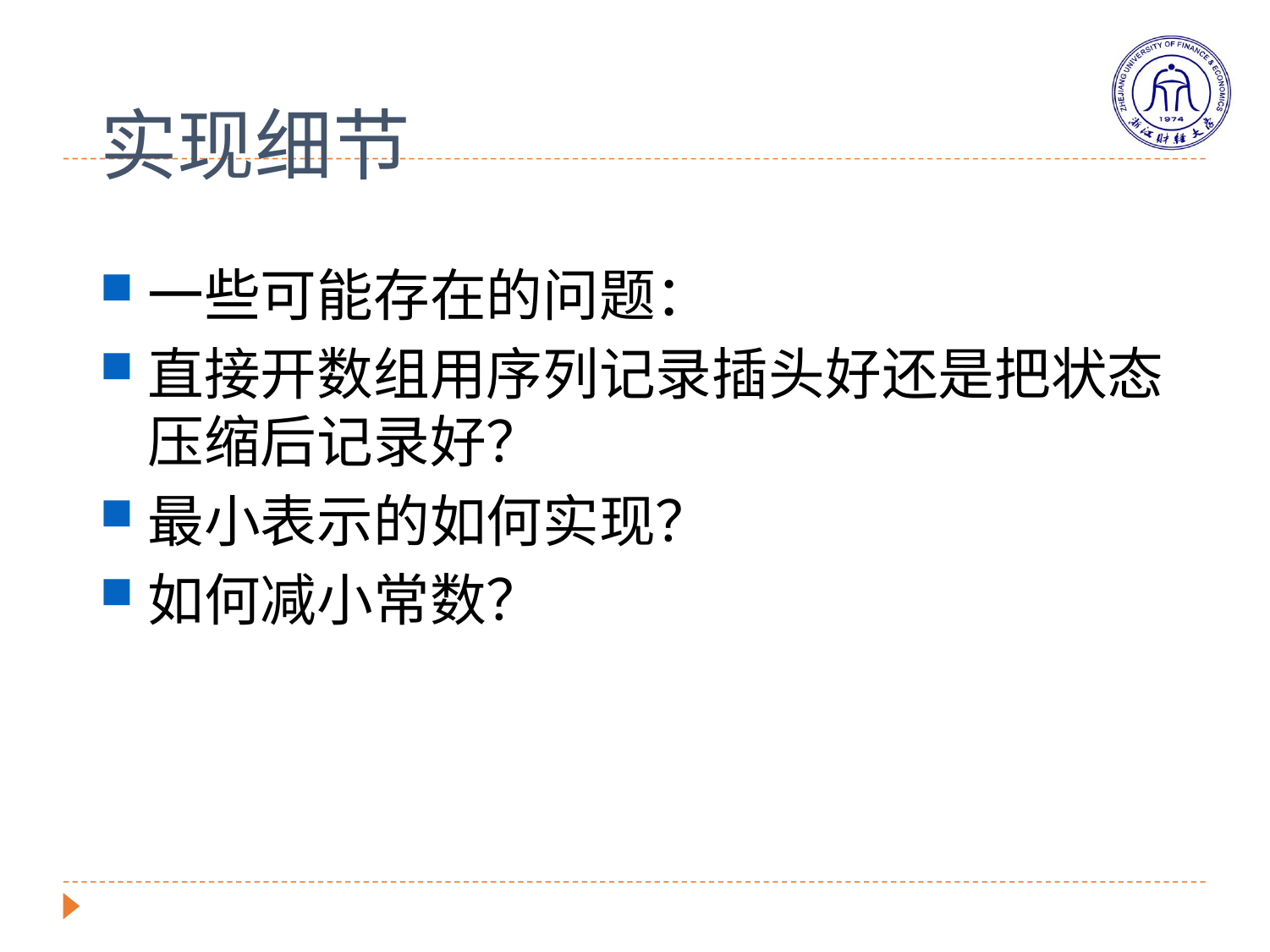

# 实现细节
一些可能存在的问题：
直接开数组用序列记录插头好还是把状态压缩后记录好？
最小表示的如何实现？
如何减小常数？